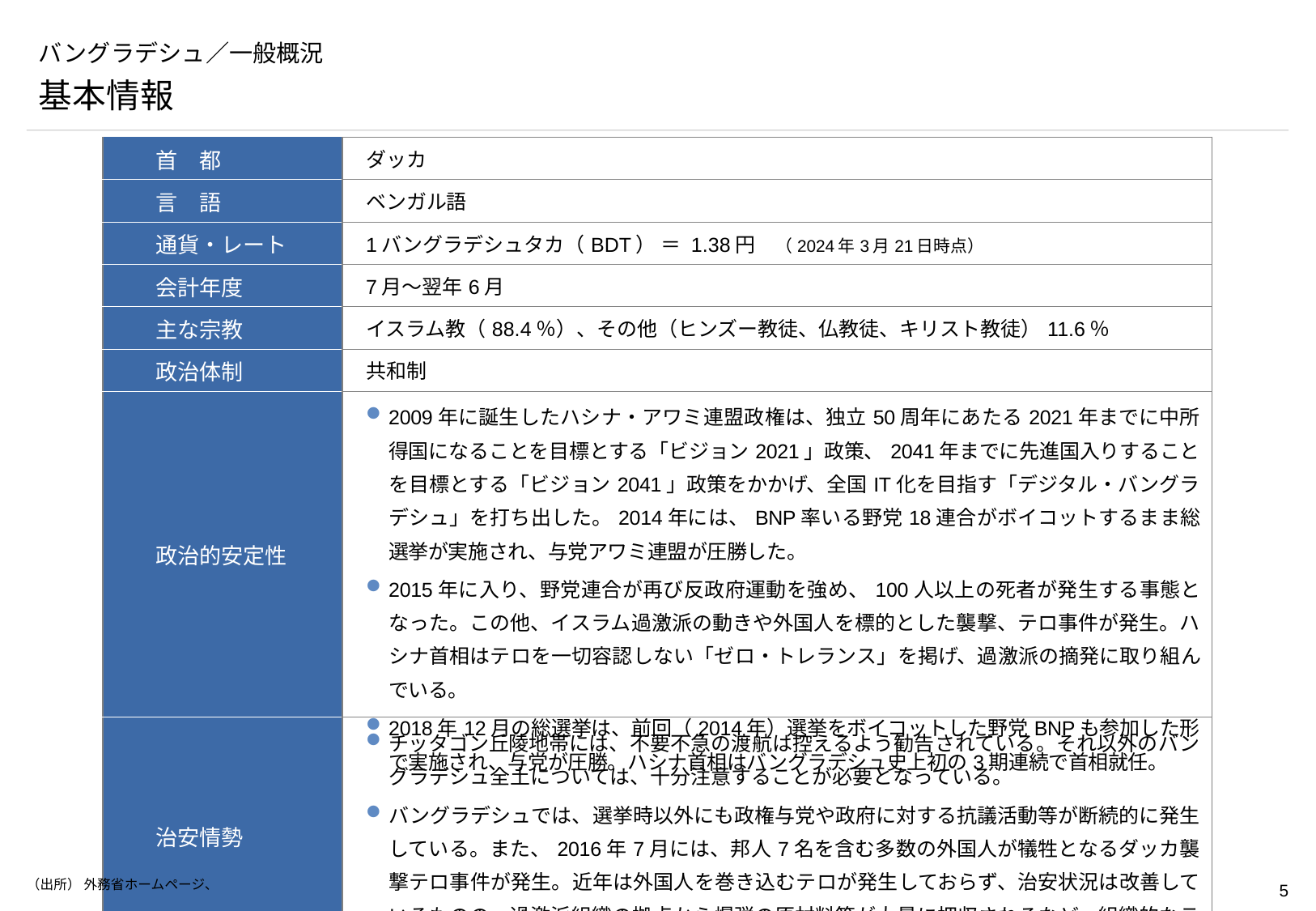

# バングラデシュ／一般概況
基本情報
| 首　都 | ダッカ |
| --- | --- |
| 言　語 | ベンガル語 |
| 通貨・レート | 1バングラデシュタカ（BDT） ＝ 1.38円　（2024年3月21日時点） |
| 会計年度 | 7月～翌年6月 |
| 主な宗教 | イスラム教（88.4％）、その他（ヒンズー教徒、仏教徒、キリスト教徒）11.6％ |
| 政治体制 | 共和制 |
| 政治的安定性 | 2009年に誕生したハシナ・アワミ連盟政権は、独立50周年にあたる2021年までに中所得国になることを目標とする「ビジョン2021」政策、2041年までに先進国入りすることを目標とする「ビジョン2041」政策をかかげ、全国IT化を目指す「デジタル・バングラデシュ」を打ち出した。2014年には、BNP率いる野党18連合がボイコットするまま総選挙が実施され、与党アワミ連盟が圧勝した。 2015年に入り、野党連合が再び反政府運動を強め、100人以上の死者が発生する事態となった。この他、イスラム過激派の動きや外国人を標的とした襲撃、テロ事件が発生。ハシナ首相はテロを一切容認しない「ゼロ・トレランス」を掲げ、過激派の摘発に取り組んでいる。 2018年12月の総選挙は、前回（2014年）選挙をボイコットした野党BNPも参加した形で実施され、与党が圧勝。ハシナ首相はバングラデシュ史上初の3期連続で首相就任。 |
| 治安情勢 | チッタゴン丘陵地帯には、不要不急の渡航は控えるよう勧告されている。それ以外のバングラデシュ全土については、十分注意することが必要となっている。 バングラデシュでは、選挙時以外にも政権与党や政府に対する抗議活動等が断続的に発生している。また、2016年7月には、邦人7名を含む多数の外国人が犠牲となるダッカ襲撃テロ事件が発生。近年は外国人を巻き込むテロが発生しておらず、治安状況は改善しているものの、過激派組織の拠点から爆弾の原材料等が大量に押収されるなど、組織的なテロの脅威が完全に排除されないことを示しており、引き続き、テロ情勢には十分な注意が必要。 |
（出所） 外務省ホームページ、